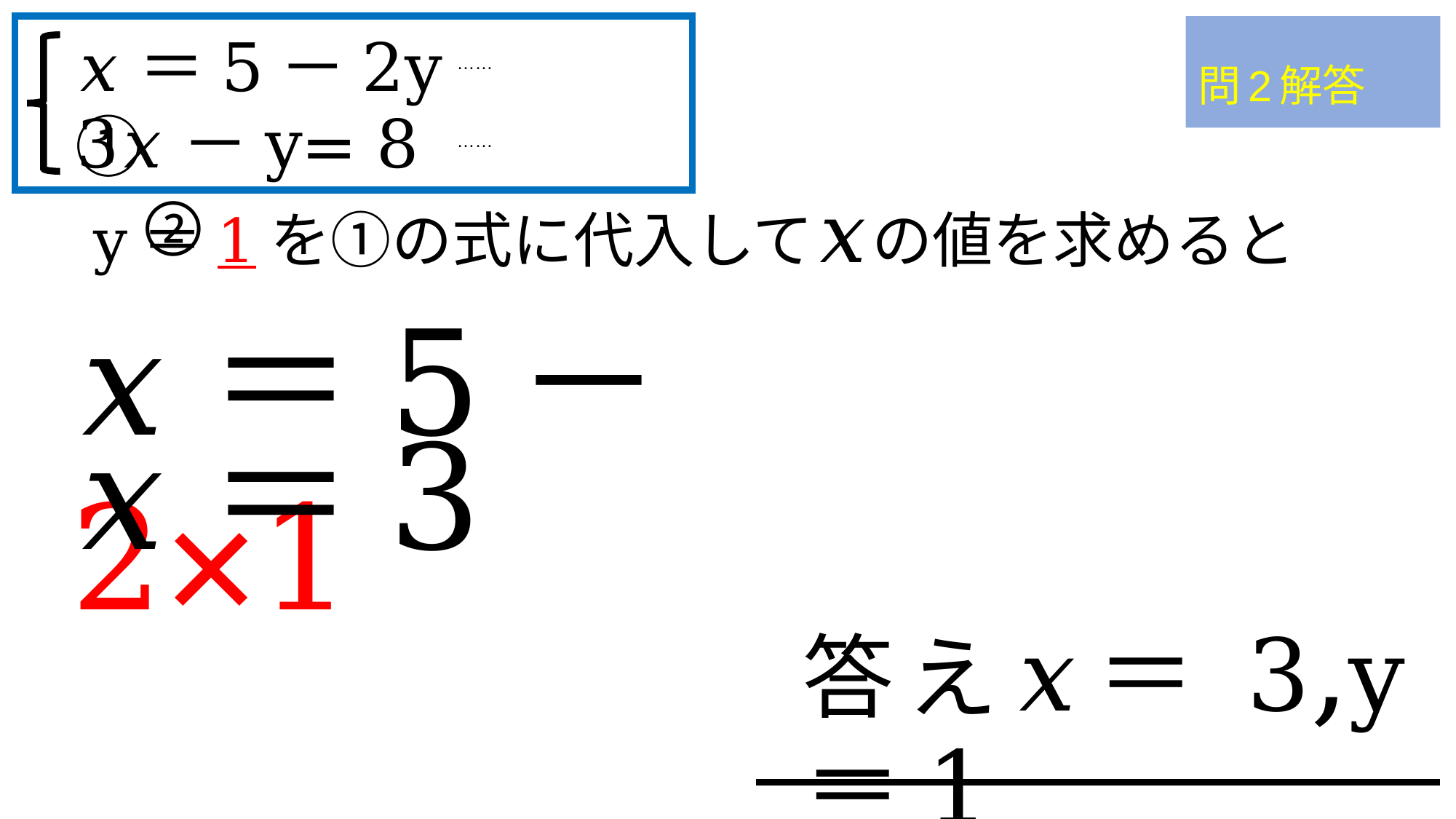

𝑥＝5－2y　 　 ①
3𝑥－y= 8           ②

……
……

問2解答
y＝1を①の式に代入して𝑥の値を求めると
𝑥＝5－2×1
𝑥＝3
答え𝑥＝3,y＝1